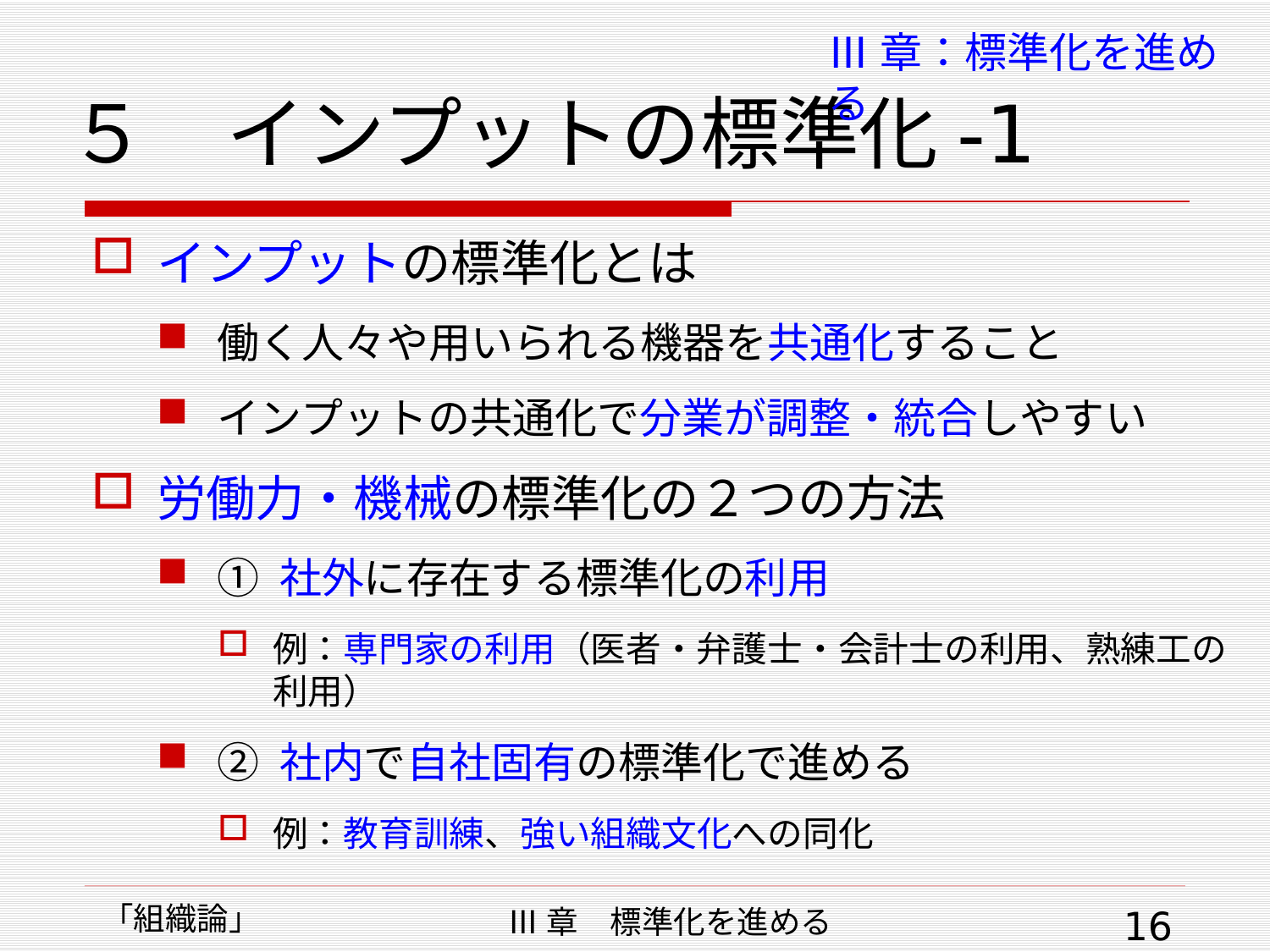

# ５　インプットの標準化-1
Ⅲ章：標準化を進める
インプットの標準化とは
働く人々や用いられる機器を共通化すること
インプットの共通化で分業が調整・統合しやすい
労働力・機械の標準化の２つの方法
① 社外に存在する標準化の利用
例：専門家の利用（医者・弁護士・会計士の利用、熟練工の利用）
② 社内で自社固有の標準化で進める
例：教育訓練、強い組織文化への同化
「組織論」
Ⅲ章　標準化を進める
16